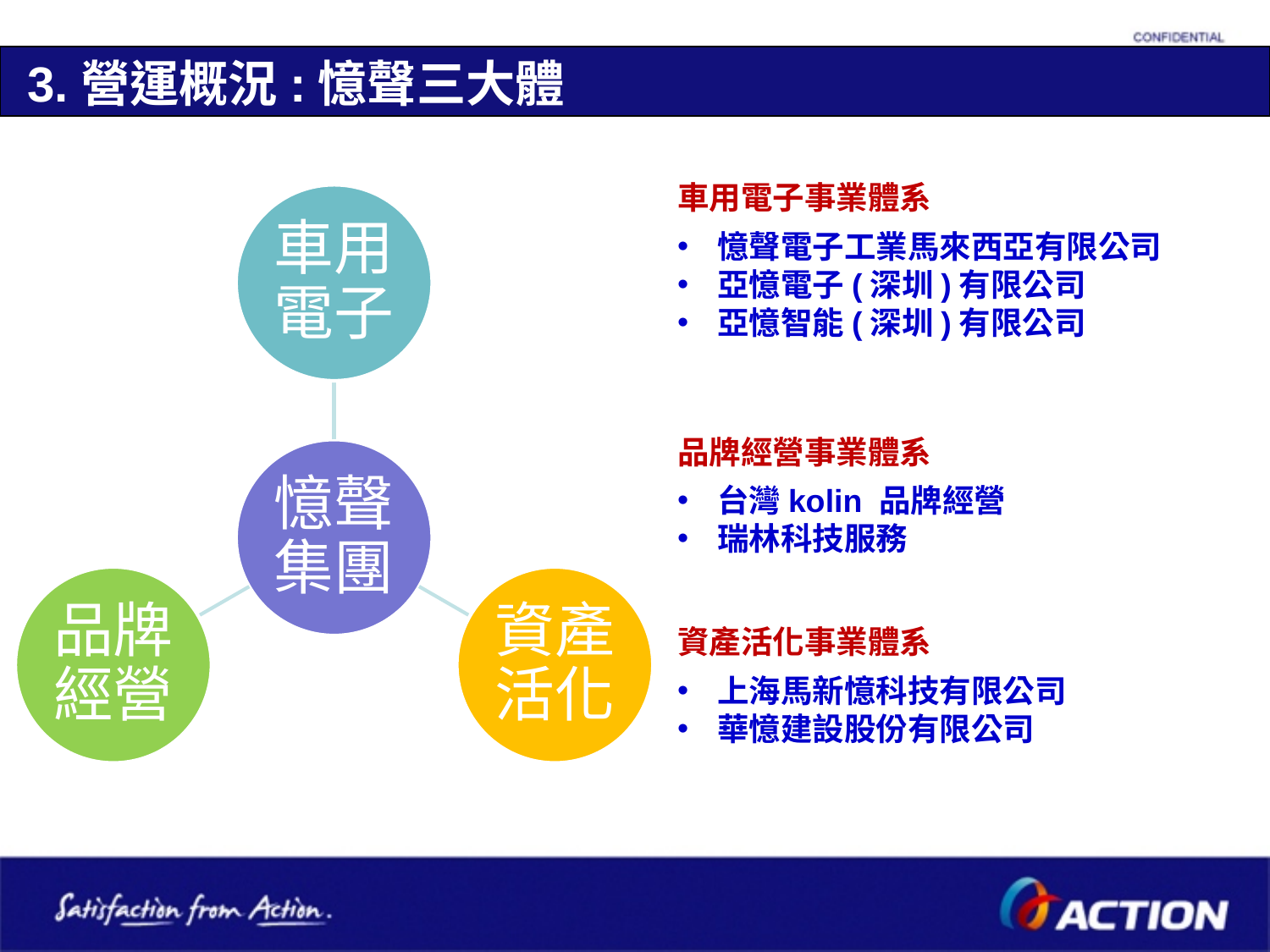

3.營運概況:憶聲三大體系

憶聲集團

車用電子

資產活化

品牌經營
車用電子事業體系
憶聲電子工業馬來西亞有限公司
亞憶電子(深圳)有限公司
亞憶智能(深圳)有限公司

品牌經營事業體系
台灣kolin 品牌經營
瑞林科技服務
資產活化事業體系
上海馬新憶科技有限公司
華憶建設股份有限公司